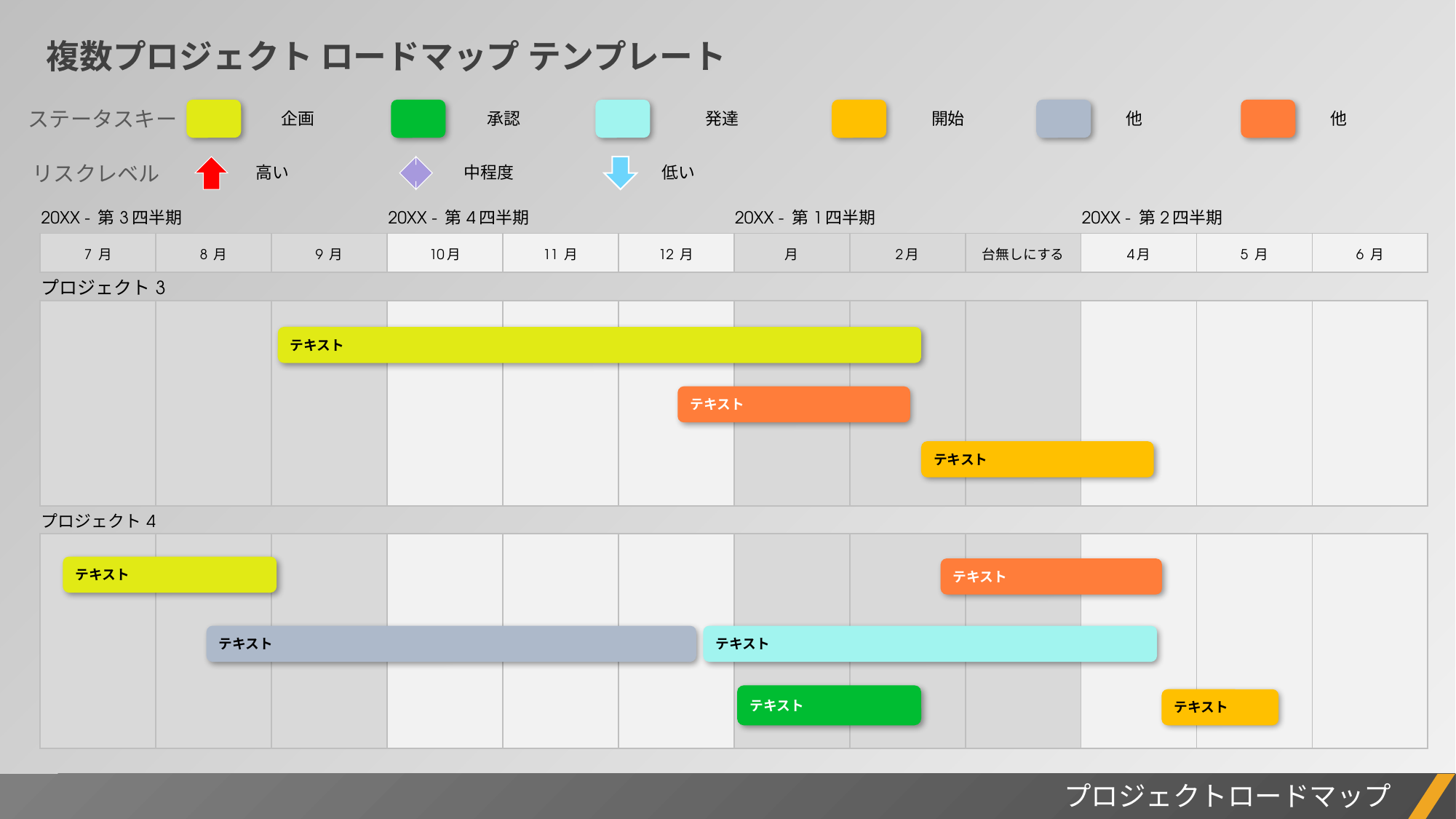

複数プロジェクト ロードマップ テンプレート

ステータスキー
企画
承認
発達
開始
他
他
リスクレベル

高い
中程度
低い
| 20XX - 第3四半期 |  |  | 20XX - 第4四半期 |  |  | 20XX - 第1四半期 |  |  | 20XX - 第2四半期 |  |  |
| --- | --- | --- | --- | --- | --- | --- | --- | --- | --- | --- | --- |
| 7 月 | 8 月 | 9 月 | 10月 | 11 月 | 12 月 | 月 | 2月 | 台無しにする | 4月 | 5 月 | 6 月 |
| プロジェクト3 |  |  |  |  |  |  |  |  |  |  |  |
|  |  |  |  |  |  |  |  |  |  |  |  |
| プロジェクト4 |  |  |  |  |  |  |  |  |  |  |  |
|  |  |  |  |  |  |  |  |  |  |  |  |
テキスト
テキスト
テキスト
テキスト
テキスト
テキスト
テキスト
テキスト
テキスト
プロジェクトロードマップ